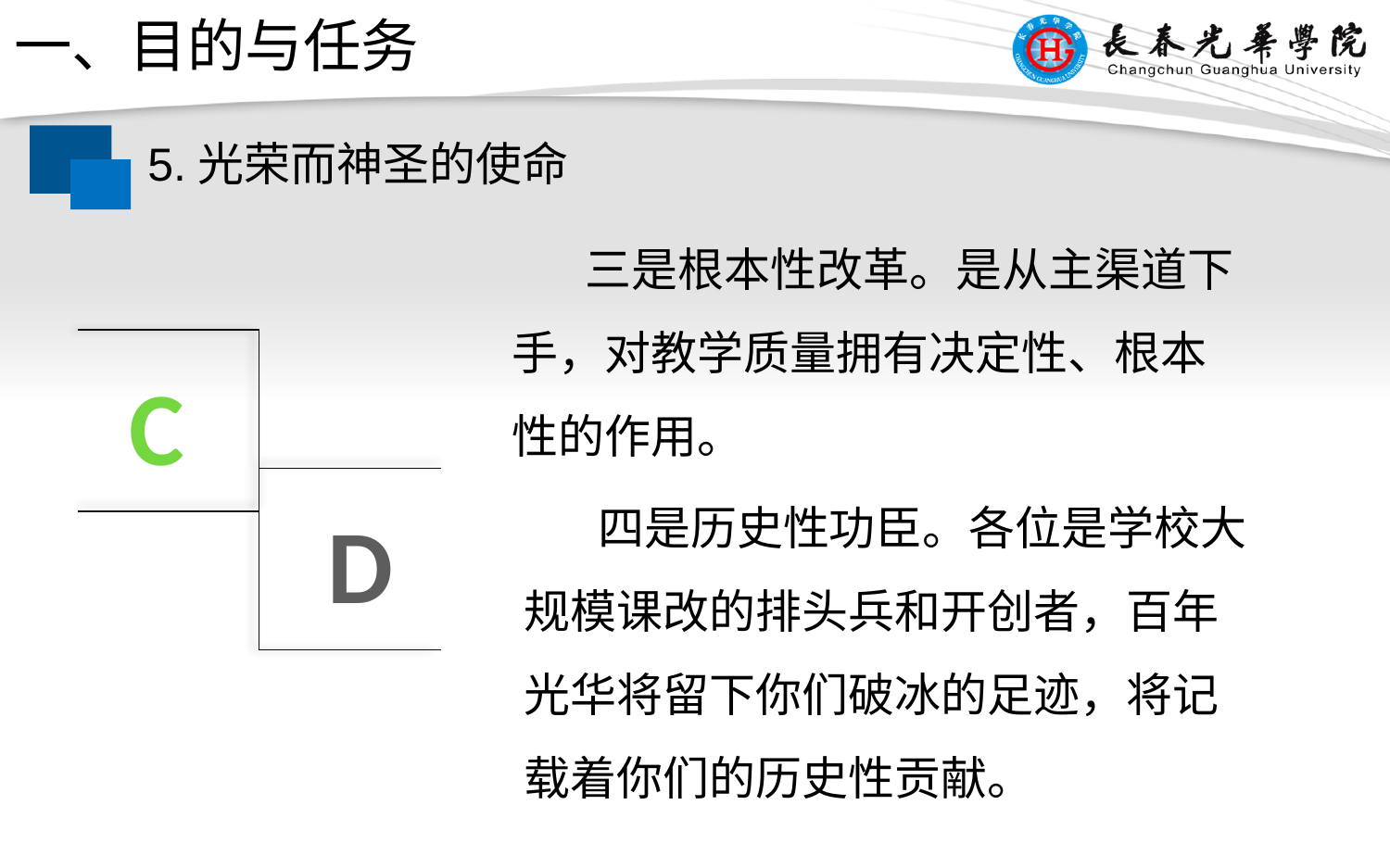

一、目的与任务

5.光荣而神圣的使命
      三是根本性改革。是从主渠道下手，对教学质量拥有决定性、根本性的作用。
C
      四是历史性功臣。各位是学校大规模课改的排头兵和开创者，百年光华将留下你们破冰的足迹，将记载着你们的历史性贡献。
D